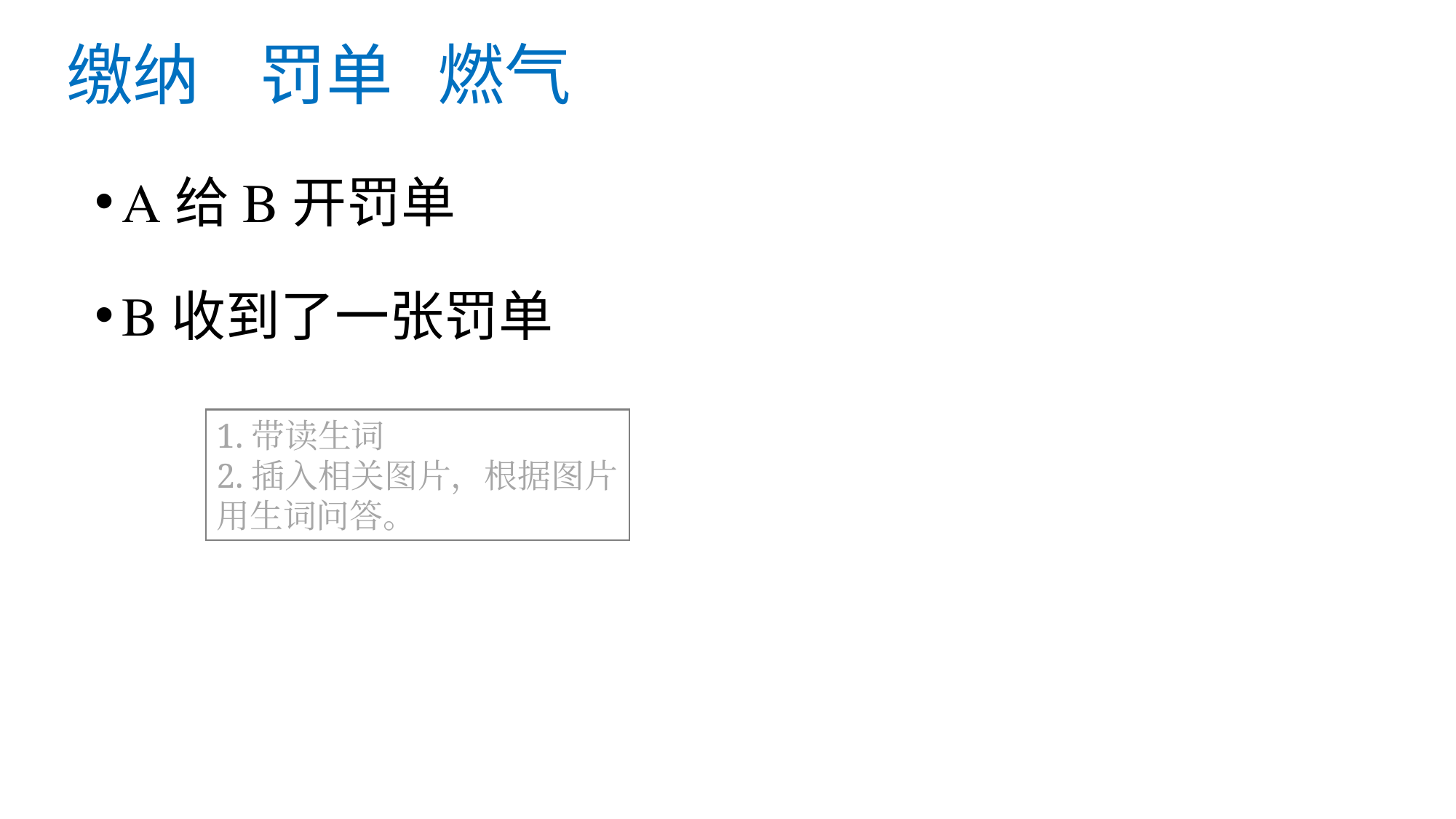

# 缴纳    罚单   燃气
A给B开罚单
B收到了一张罚单
1.带读生词
2.插入相关图片，根据图片用生词问答。